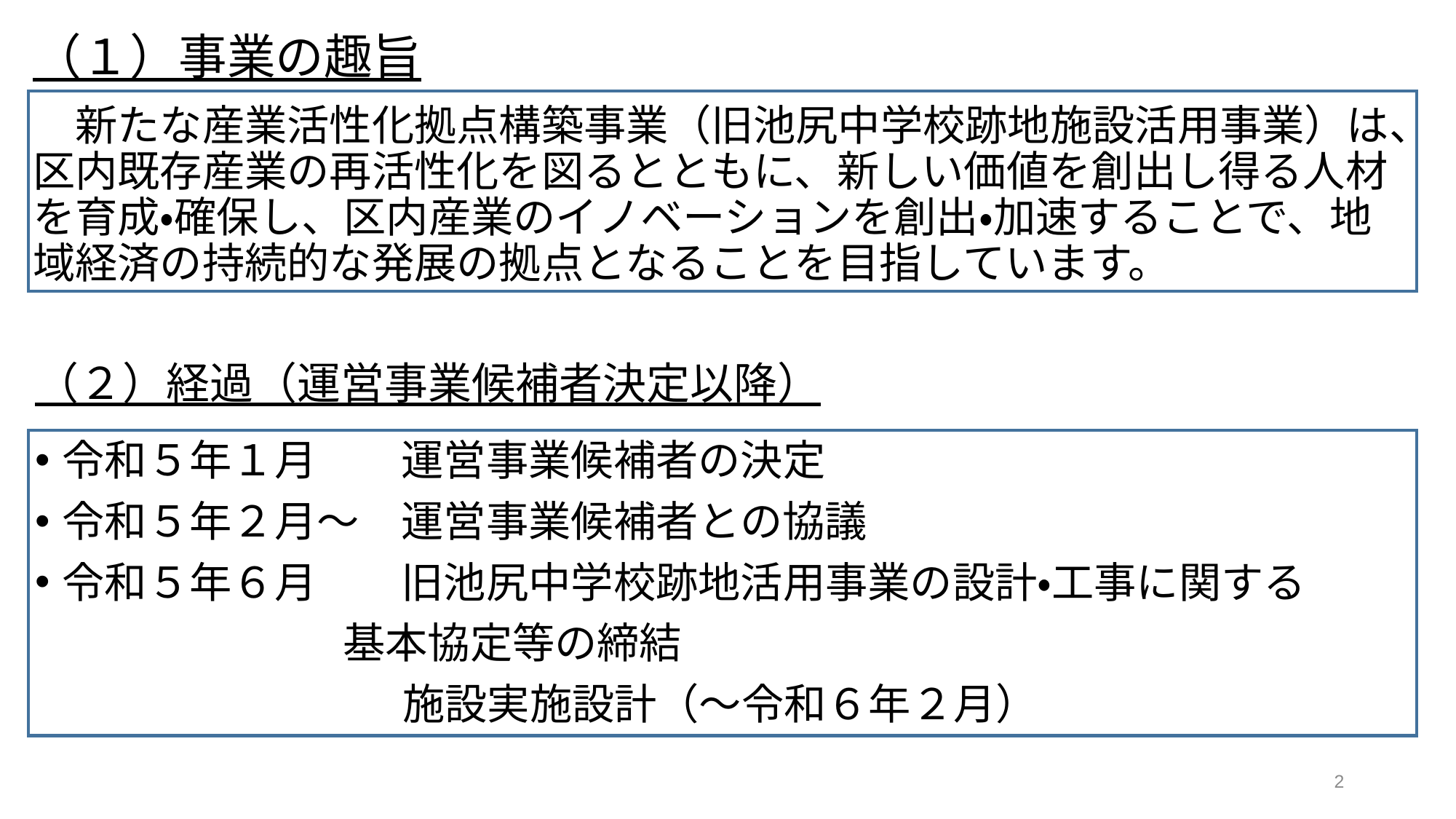

# （１）事業の趣旨

　新たな産業活性化拠点構築事業（旧池尻中学校跡地施設活用事業）は、区内既存産業の再活性化を図るとともに、新しい価値を創出し得る人材を育成・確保し、区内産業のイノベーションを創出・加速することで、地域経済の持続的な発展の拠点となることを目指しています。
（２）経過（運営事業候補者決定以降）

令和５年１月　　運営事業候補者の決定
令和５年２月～　運営事業候補者との協議
令和５年６月　　旧池尻中学校跡地活用事業の設計・工事に関する
                           　基本協定等の締結
　　　　　　　   　施設実施設計（～令和６年２月）
2